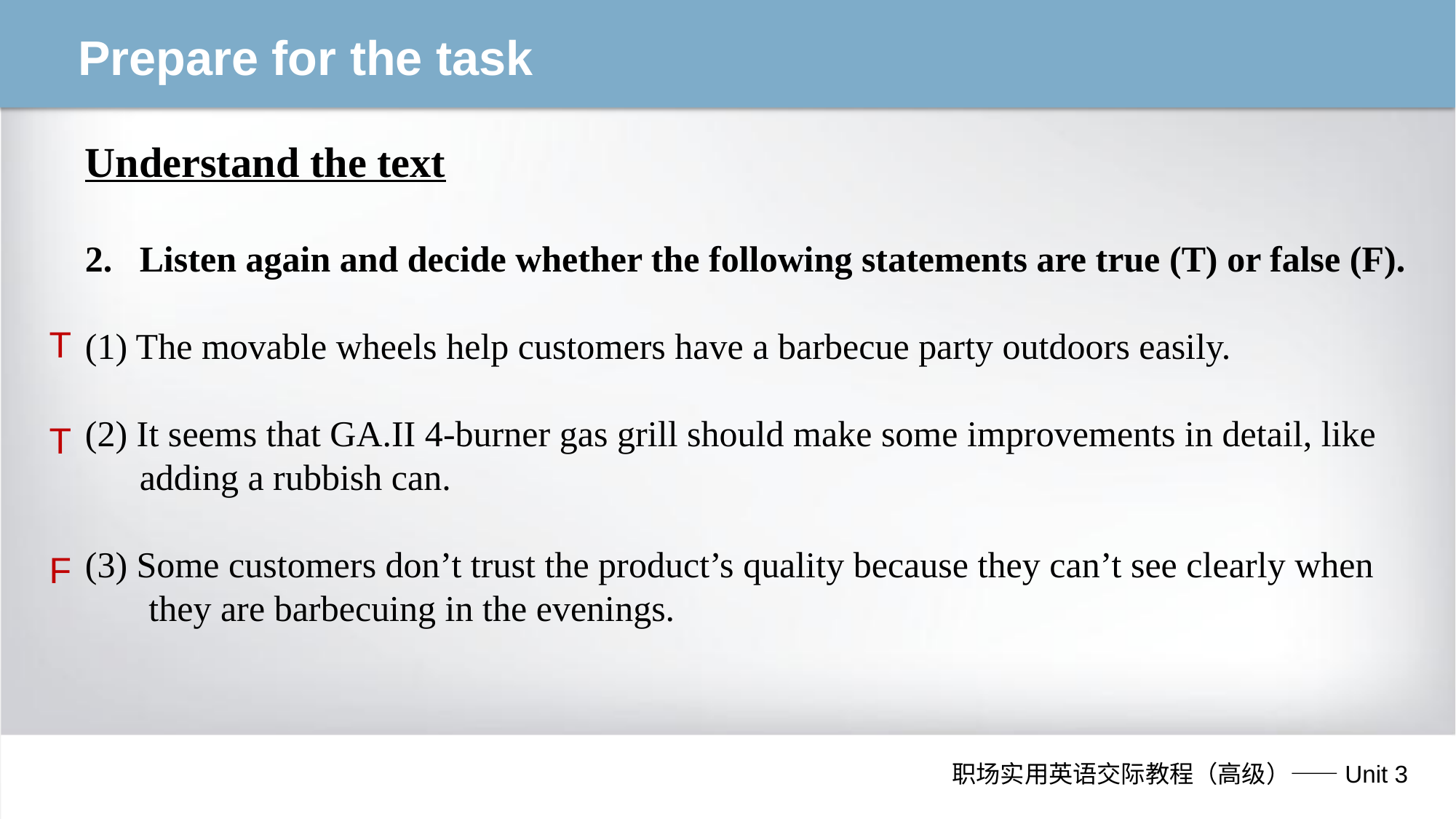

Prepare for the task
Understand the text
Listen again and decide whether the following statements are true (T) or false (F).

(1) The movable wheels help customers have a barbecue party outdoors easily.

(2) It seems that GA.II 4-burner gas grill should make some improvements in detail, like
      adding a rubbish can.

(3) Some customers don’t trust the product’s quality because they can’t see clearly when
       they are barbecuing in the evenings.
T
T
F
职场实用英语交际教程（高级）——Unit 3